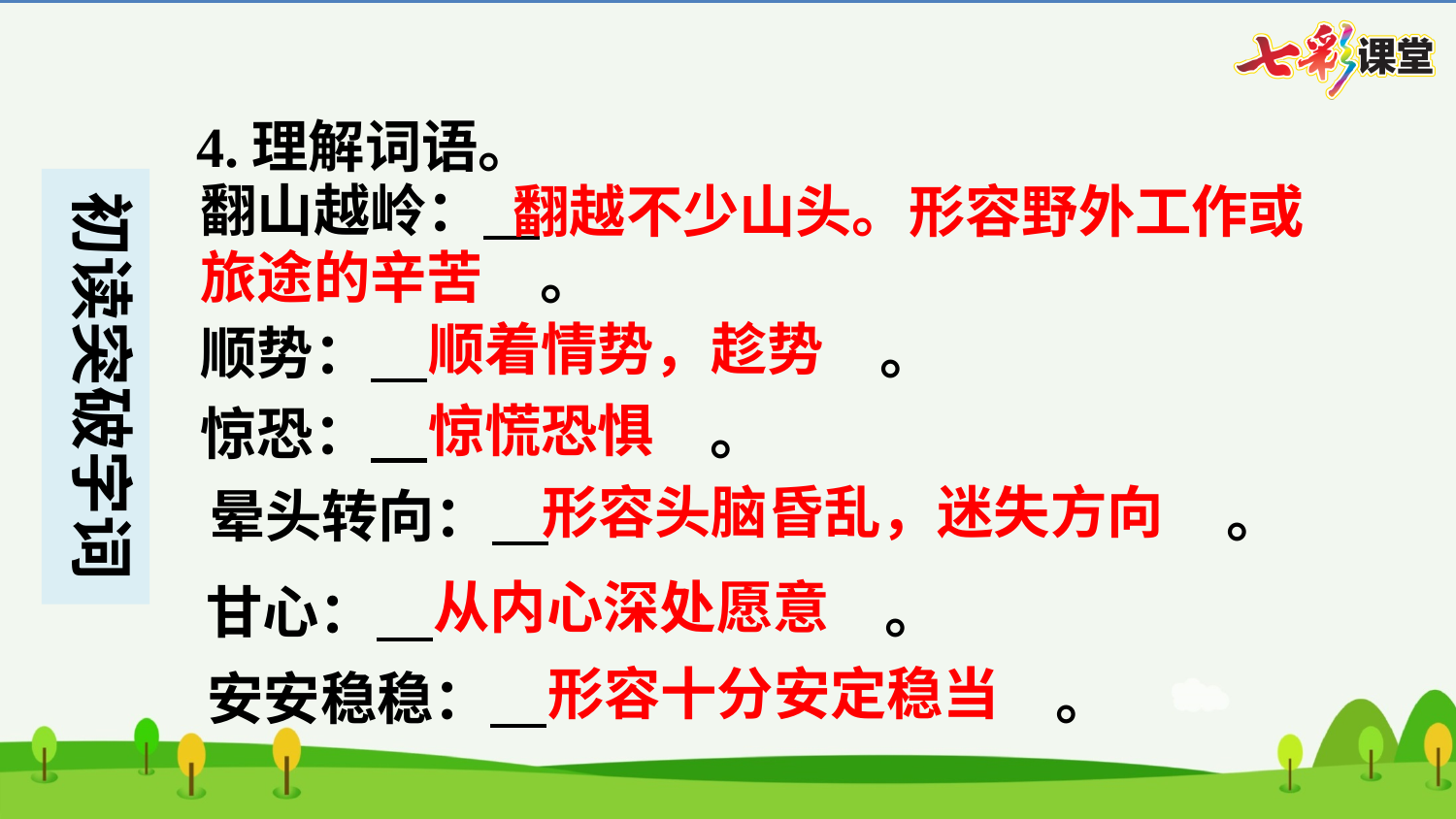

4.理解词语。
翻越不少山头。形容野外工作或
翻山越岭： 　翻越不少山头。形容野外工作或旅途的辛苦　。
旅途的辛苦
顺着情势，趁势
顺势： 　顺着情势，趁势　。
惊恐： 　惊慌恐惧　。
惊慌恐惧
形容头脑昏乱，迷失方向
晕头转向： 　形容头脑昏乱，迷失方向　。
从内心深处愿意
甘心： 　从内心深处愿意　。
形容十分安定稳当
安安稳稳： 　形容十分安定稳当　。